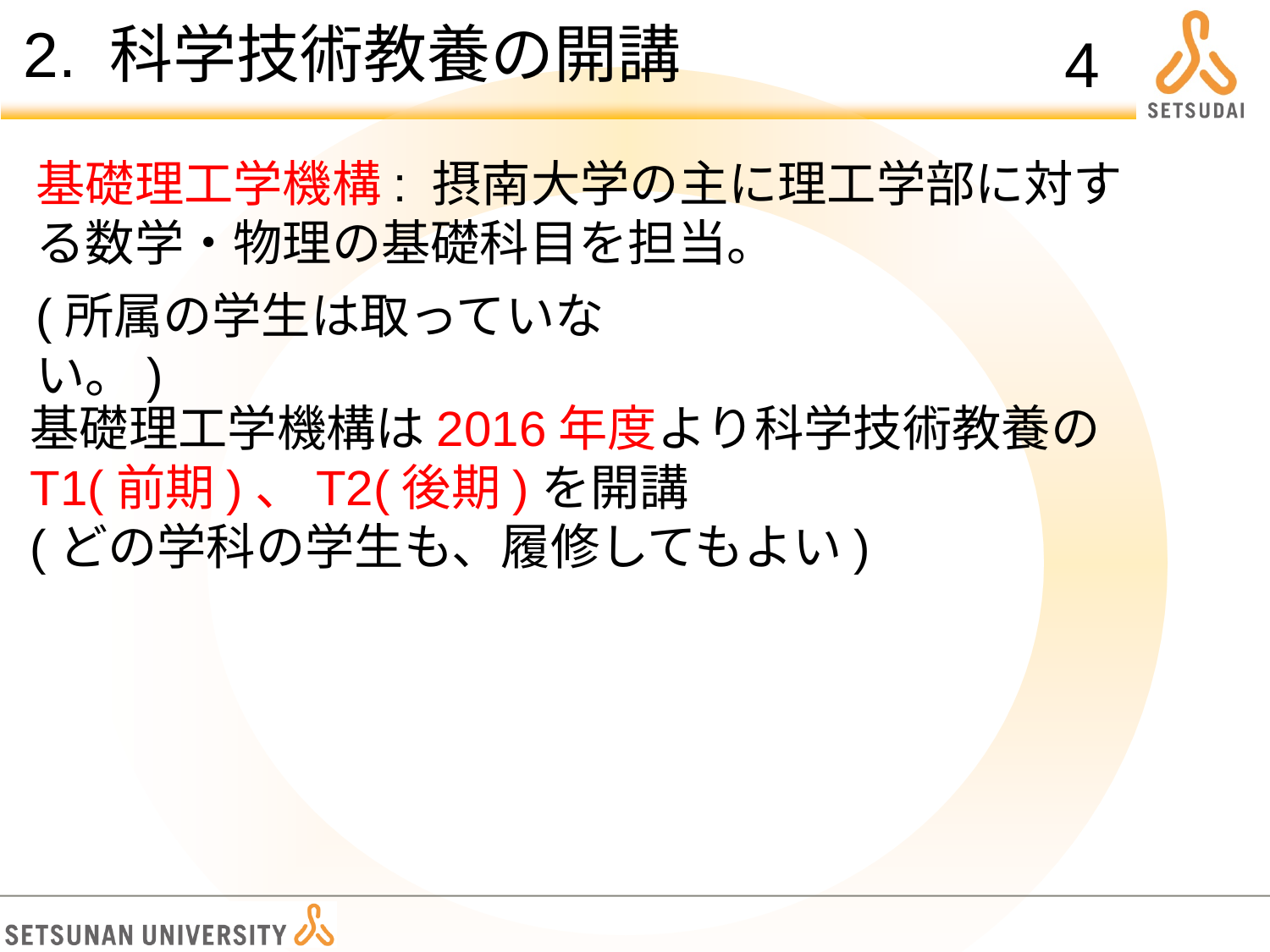

# 2. 科学技術教養の開講
4
基礎理工学機構: 摂南大学の主に理工学部に対する数学・物理の基礎科目を担当。
(所属の学生は取っていない。)
基礎理工学機構は2016年度より科学技術教養の
T1(前期)、T2(後期)を開講
(どの学科の学生も、履修してもよい)